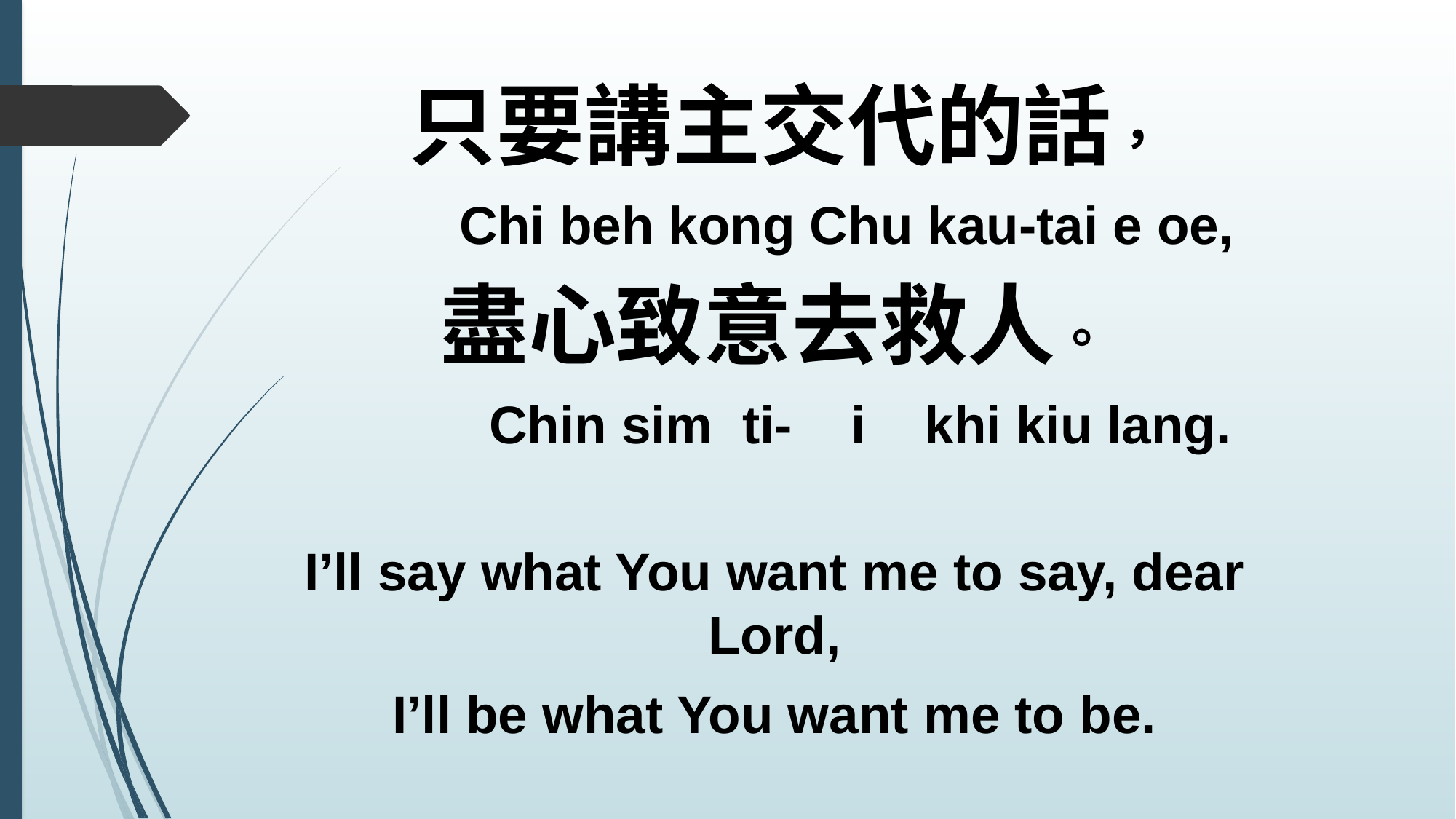

只要講主交代的話，
              Chi beh kong Chu kau-tai e oe,
盡心致意去救人。
                Chin sim  ti-    i    khi kiu lang.

I’ll say what You want me to say, dear Lord,
I’ll be what You want me to be.